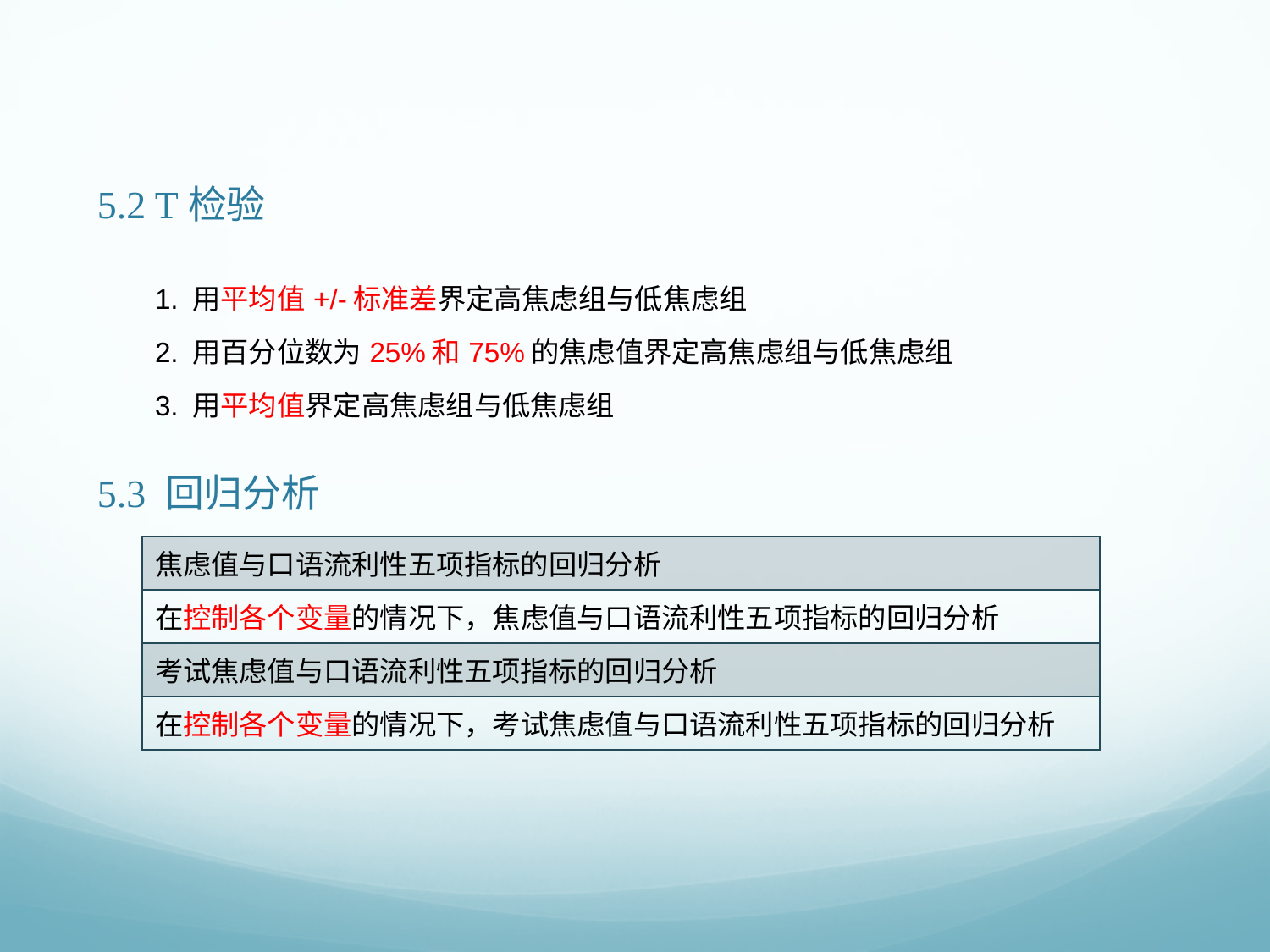

5.2 T检验

5.3 回归分析

| 1. 用平均值+/-标准差界定高焦虑组与低焦虑组 |
| --- |
| 2. 用百分位数为25%和75%的焦虑值界定高焦虑组与低焦虑组 |
| 3. 用平均值界定高焦虑组与低焦虑组 |
| 焦虑值与口语流利性五项指标的回归分析 |
| --- |
| 在控制各个变量的情况下，焦虑值与口语流利性五项指标的回归分析 |
| 考试焦虑值与口语流利性五项指标的回归分析 |
| 在控制各个变量的情况下，考试焦虑值与口语流利性五项指标的回归分析 |